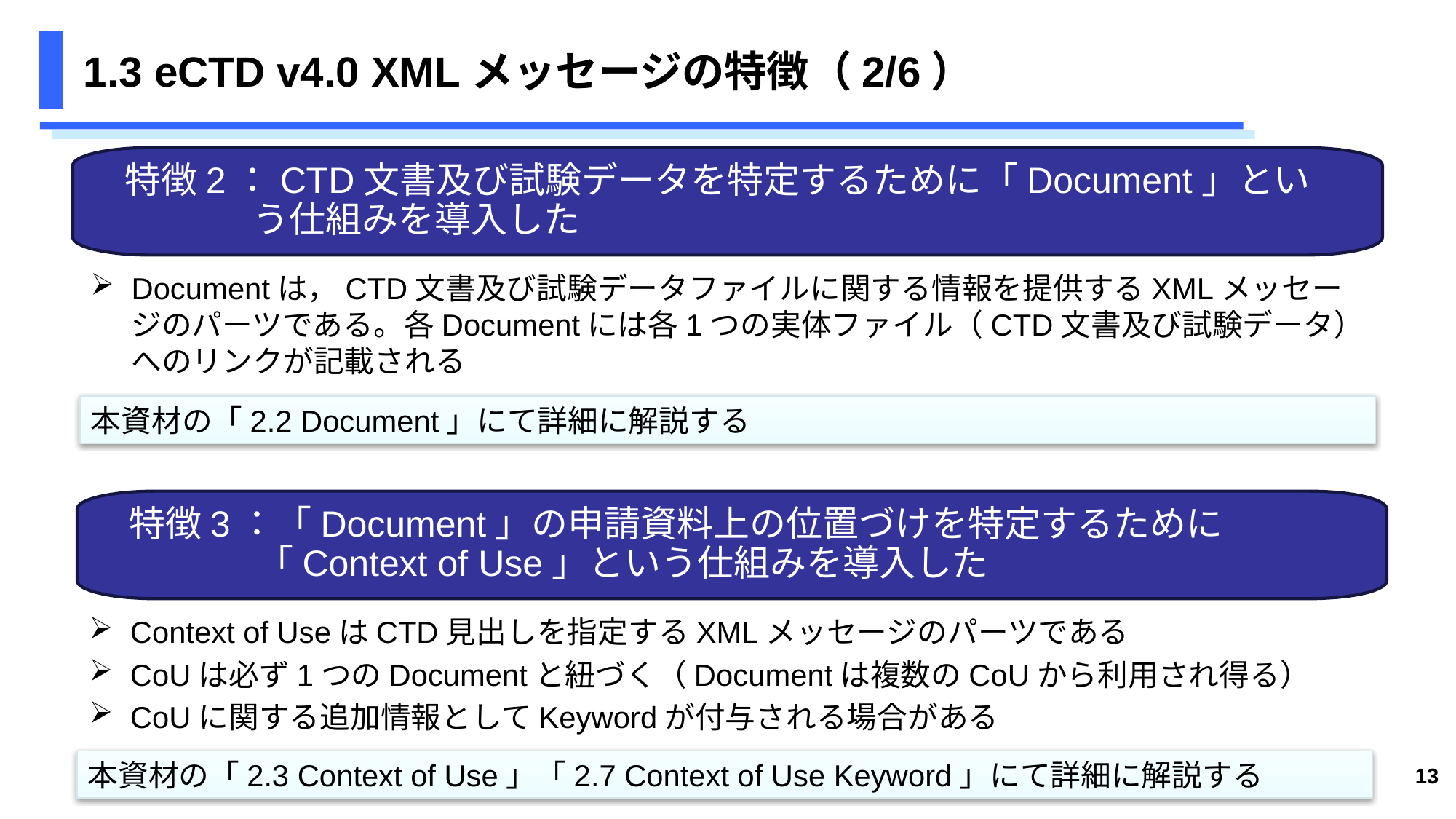

# 1.3 eCTD v4.0 XMLメッセージの特徴（2/6）
特徴2：CTD文書及び試験データを特定するために「Document」という仕組みを導入した
Documentは，CTD文書及び試験データファイルに関する情報を提供するXMLメッセージのパーツである。各Documentには各1つの実体ファイル（CTD文書及び試験データ）へのリンクが記載される
本資材の「2.2 Document」にて詳細に解説する
特徴3：「Document」の申請資料上の位置づけを特定するために「Context of Use」という仕組みを導入した
Context of UseはCTD見出しを指定するXMLメッセージのパーツである
CoUは必ず1つのDocumentと紐づく（Documentは複数のCoUから利用され得る）
CoUに関する追加情報としてKeywordが付与される場合がある
本資材の「2.3 Context of Use」「2.7 Context of Use Keyword」にて詳細に解説する
13